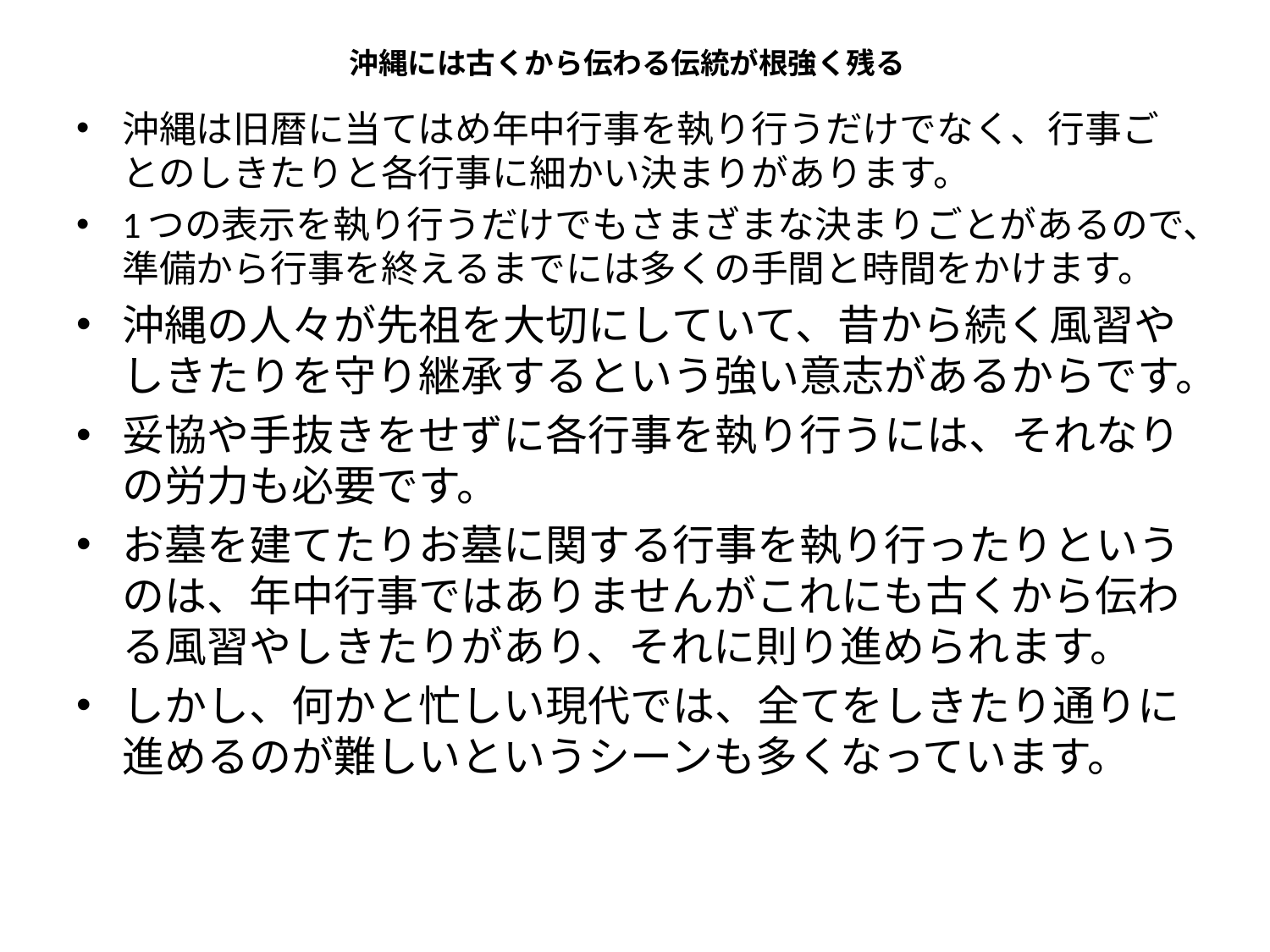

# 沖縄には古くから伝わる伝統が根強く残る
沖縄は旧暦に当てはめ年中行事を執り行うだけでなく、行事ごとのしきたりと各行事に細かい決まりがあります。
1つの表示を執り行うだけでもさまざまな決まりごとがあるので、準備から行事を終えるまでには多くの手間と時間をかけます。
沖縄の人々が先祖を大切にしていて、昔から続く風習やしきたりを守り継承するという強い意志があるからです。
妥協や手抜きをせずに各行事を執り行うには、それなりの労力も必要です。
お墓を建てたりお墓に関する行事を執り行ったりというのは、年中行事ではありませんがこれにも古くから伝わる風習やしきたりがあり、それに則り進められます。
しかし、何かと忙しい現代では、全てをしきたり通りに進めるのが難しいというシーンも多くなっています。